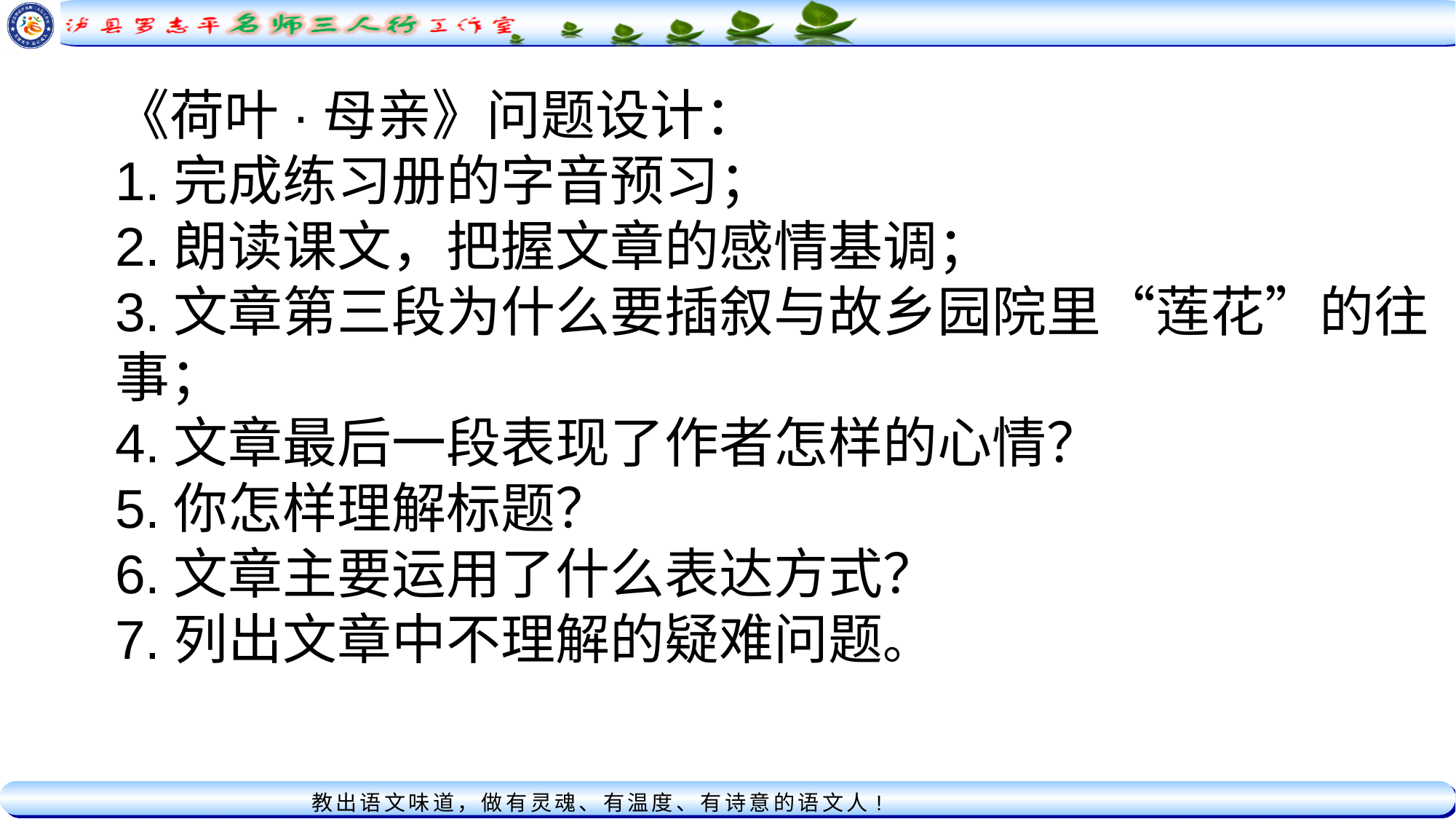

《荷叶·母亲》问题设计：
1.完成练习册的字音预习；
2.朗读课文，把握文章的感情基调；
3.文章第三段为什么要插叙与故乡园院里“莲花”的往事；
4.文章最后一段表现了作者怎样的心情？
5.你怎样理解标题？
6.文章主要运用了什么表达方式？
7.列出文章中不理解的疑难问题。